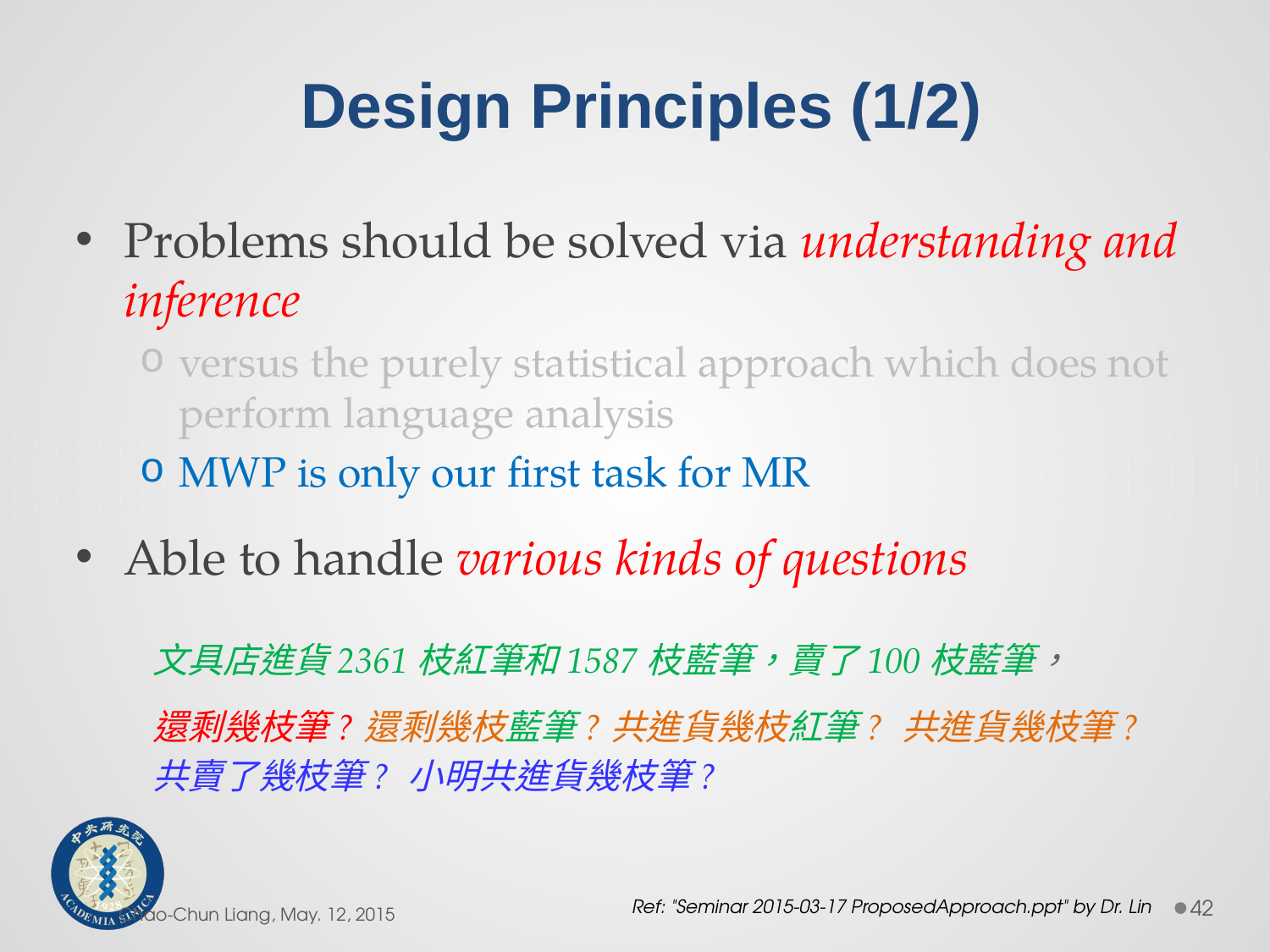

Design Principles (1/2)
Problems should be solved via understanding and inference
versus the purely statistical approach which does not perform language analysis
MWP is only our first task for MR

Able to handle various kinds of questions

文具店進貨2361枝紅筆和1587枝藍筆，賣了100枝藍筆，
還剩幾枝筆?還剩幾枝藍筆?共進貨幾枝紅筆? 共進貨幾枝筆?
共賣了幾枝筆? 小明共進貨幾枝筆?
42
Ref: "Seminar 2015-03-17 ProposedApproach.ppt" by Dr. Lin
Chao-Chun Liang, May. 12, 2015